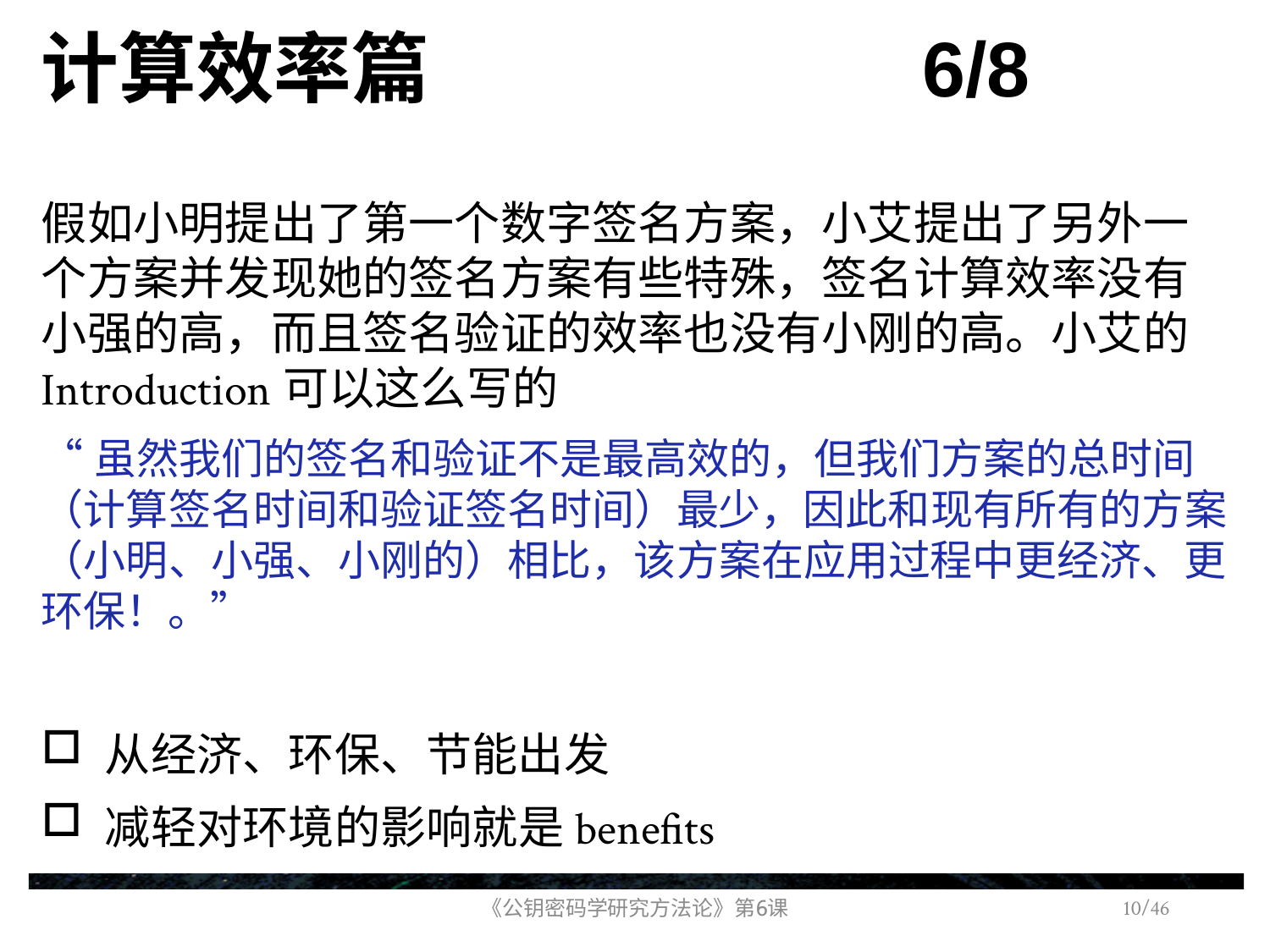

# 计算效率篇                           6/8
假如小明提出了第一个数字签名方案，小艾提出了另外一个方案并发现她的签名方案有些特殊，签名计算效率没有小强的高，而且签名验证的效率也没有小刚的高。小艾的Introduction可以这么写的
“虽然我们的签名和验证不是最高效的，但我们方案的总时间（计算签名时间和验证签名时间）最少，因此和现有所有的方案（小明、小强、小刚的）相比，该方案在应用过程中更经济、更环保！。”

从经济、环保、节能出发
减轻对环境的影响就是benefits
《公钥密码学研究方法论》第6课
10/46